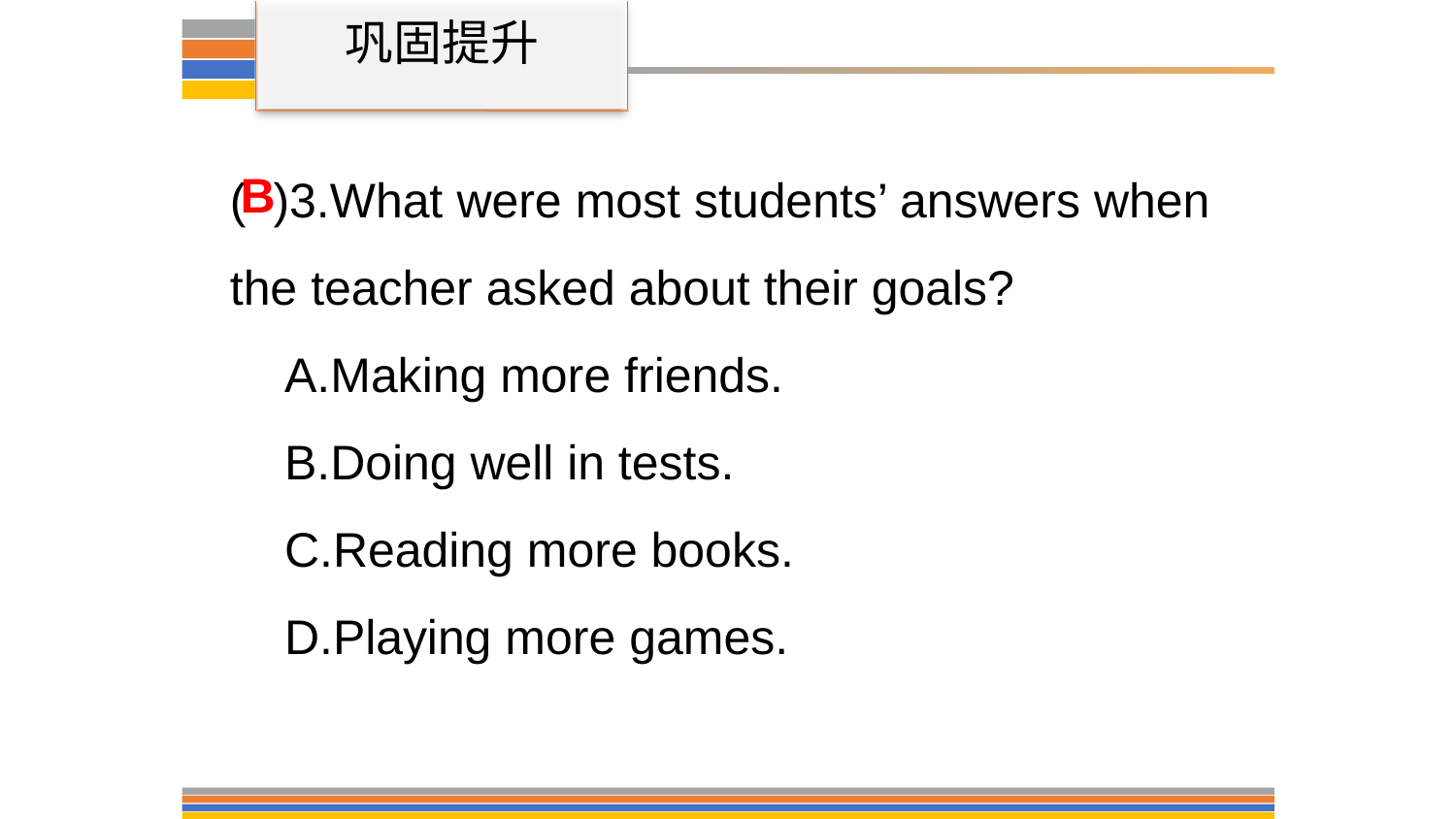

巩固提升

(  )3.What were most students’ answers when the teacher asked about their goals?
A.Making more friends.
B.Doing well in tests.
C.Reading more books.
D.Playing more games.
B